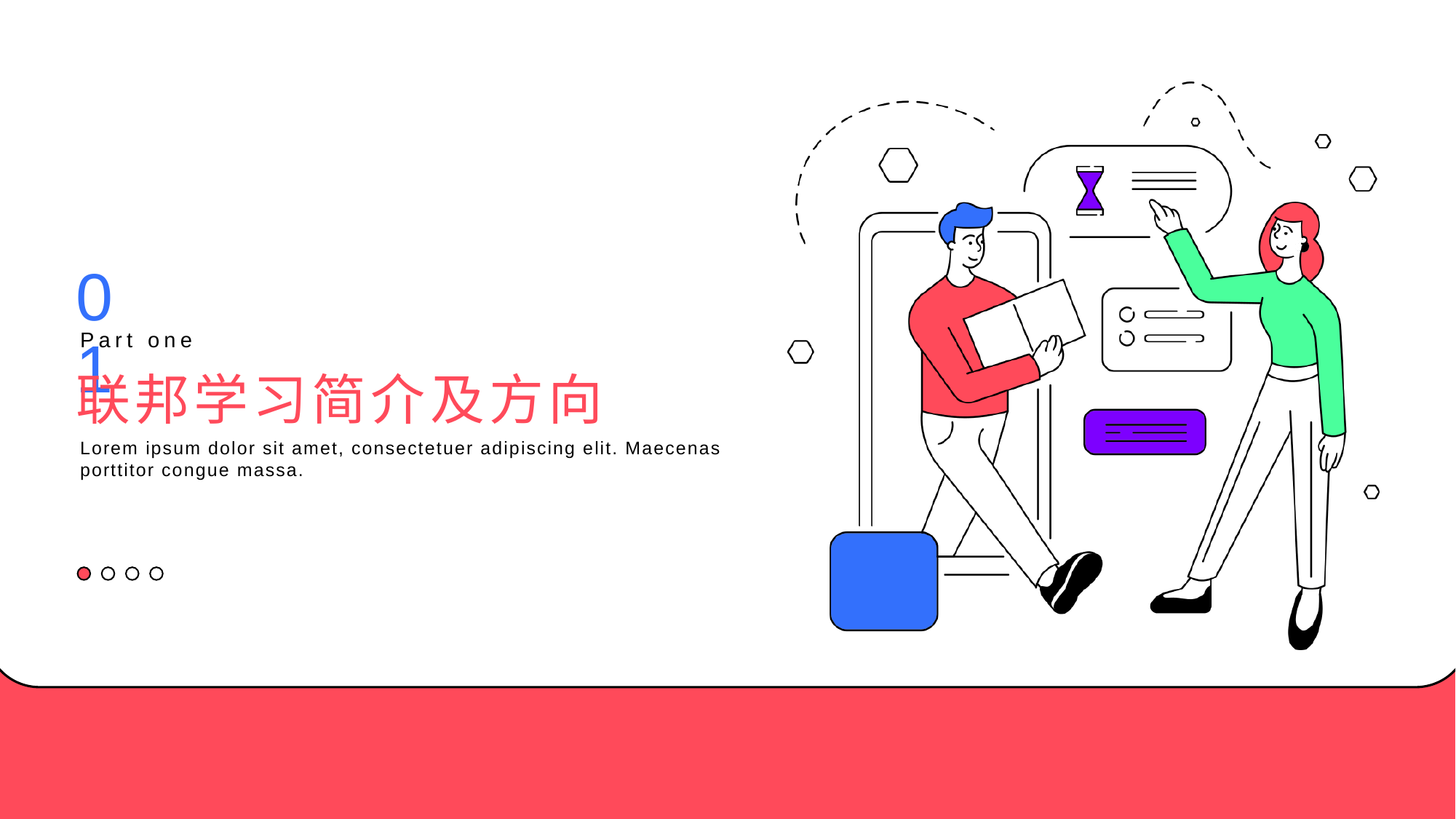

01
Part one
联邦学习简介及方向
Lorem ipsum dolor sit amet, consectetuer adipiscing elit. Maecenas porttitor congue massa.